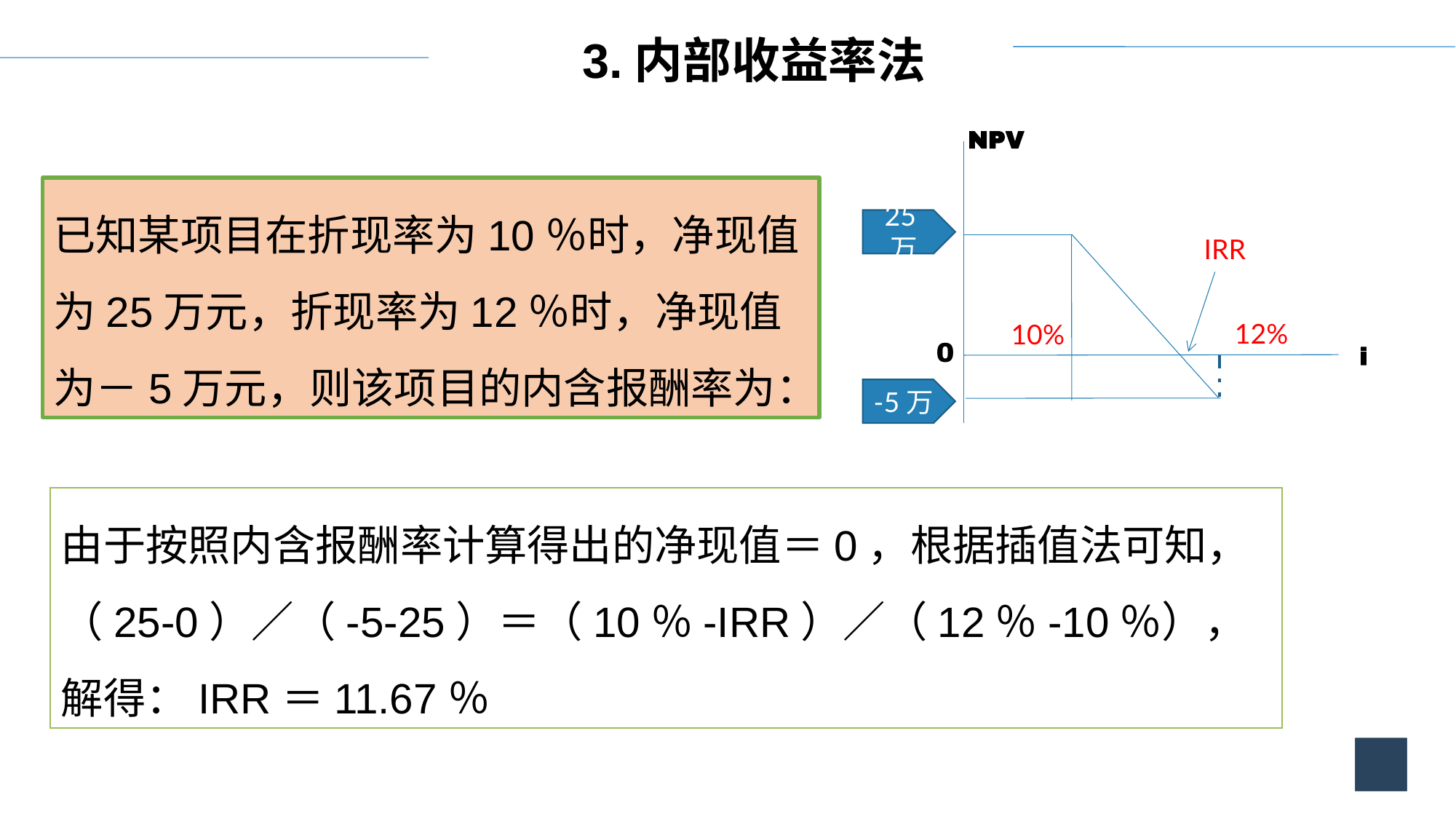

3.内部收益率法

NPV
已知某项目在折现率为10％时，净现值为25万元，折现率为12％时，净现值为－5万元，则该项目的内含报酬率为：
25万
IRR
12%
10%
0
i
-5万
由于按照内含报酬率计算得出的净现值＝0，根据插值法可知，
（25-0）／（-5-25）＝（10％-IRR）／（12％-10％），
解得：IRR＝11.67％
82